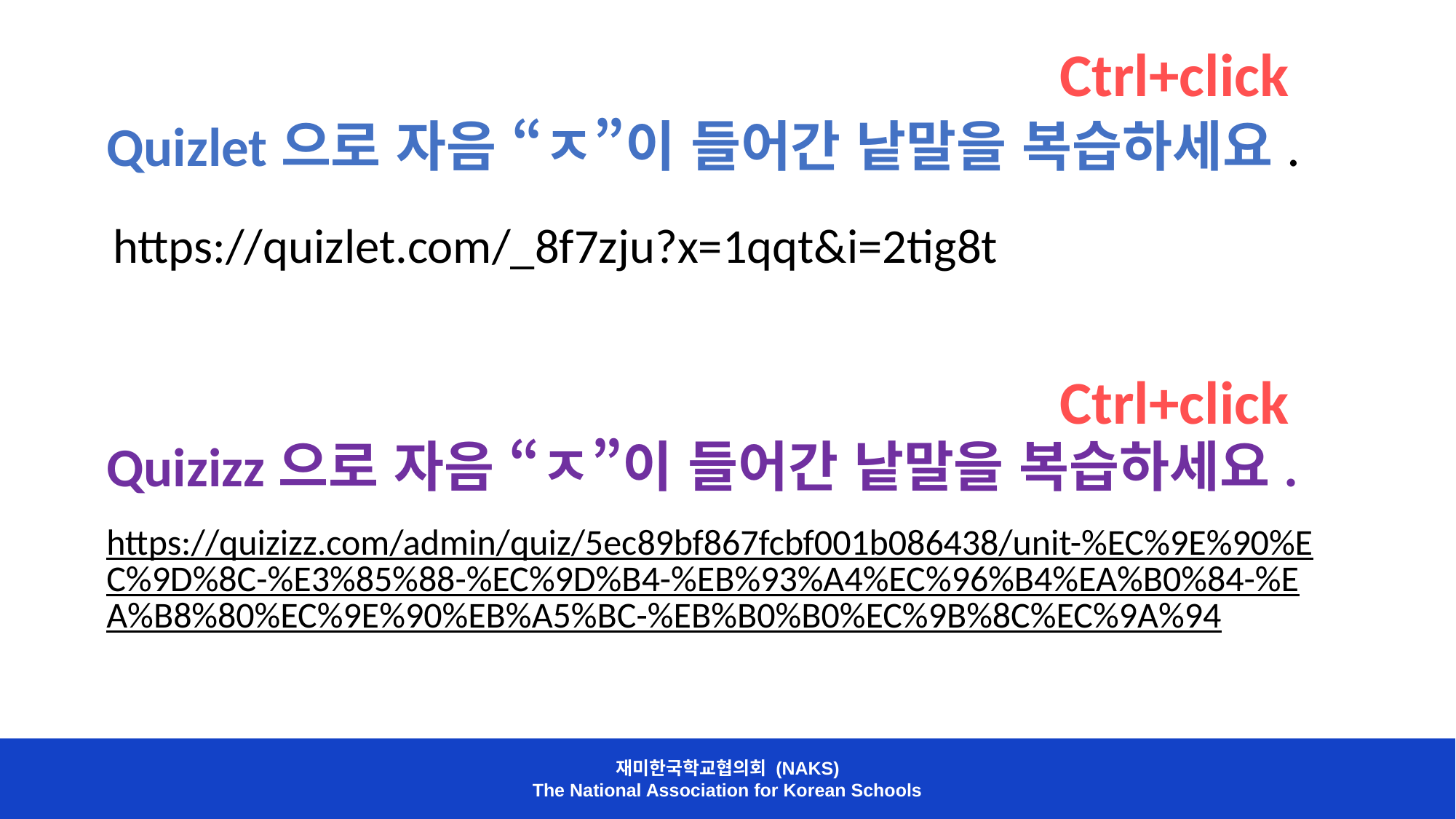

Ctrl+click
Quizlet으로 자음 “ㅈ”이 들어간 낱말을 복습하세요.
https://quizlet.com/_8f7zju?x=1qqt&i=2tig8t
Ctrl+click
Quizizz으로 자음 “ㅈ”이 들어간 낱말을 복습하세요.
https://quizizz.com/admin/quiz/5ec89bf867fcbf001b086438/unit-%EC%9E%90%EC%9D%8C-%E3%85%88-%EC%9D%B4-%EB%93%A4%EC%96%B4%EA%B0%84-%EA%B8%80%EC%9E%90%EB%A5%BC-%EB%B0%B0%EC%9B%8C%EC%9A%94
재미한국학교협의회 (NAKS)
The National Association for Korean Schools